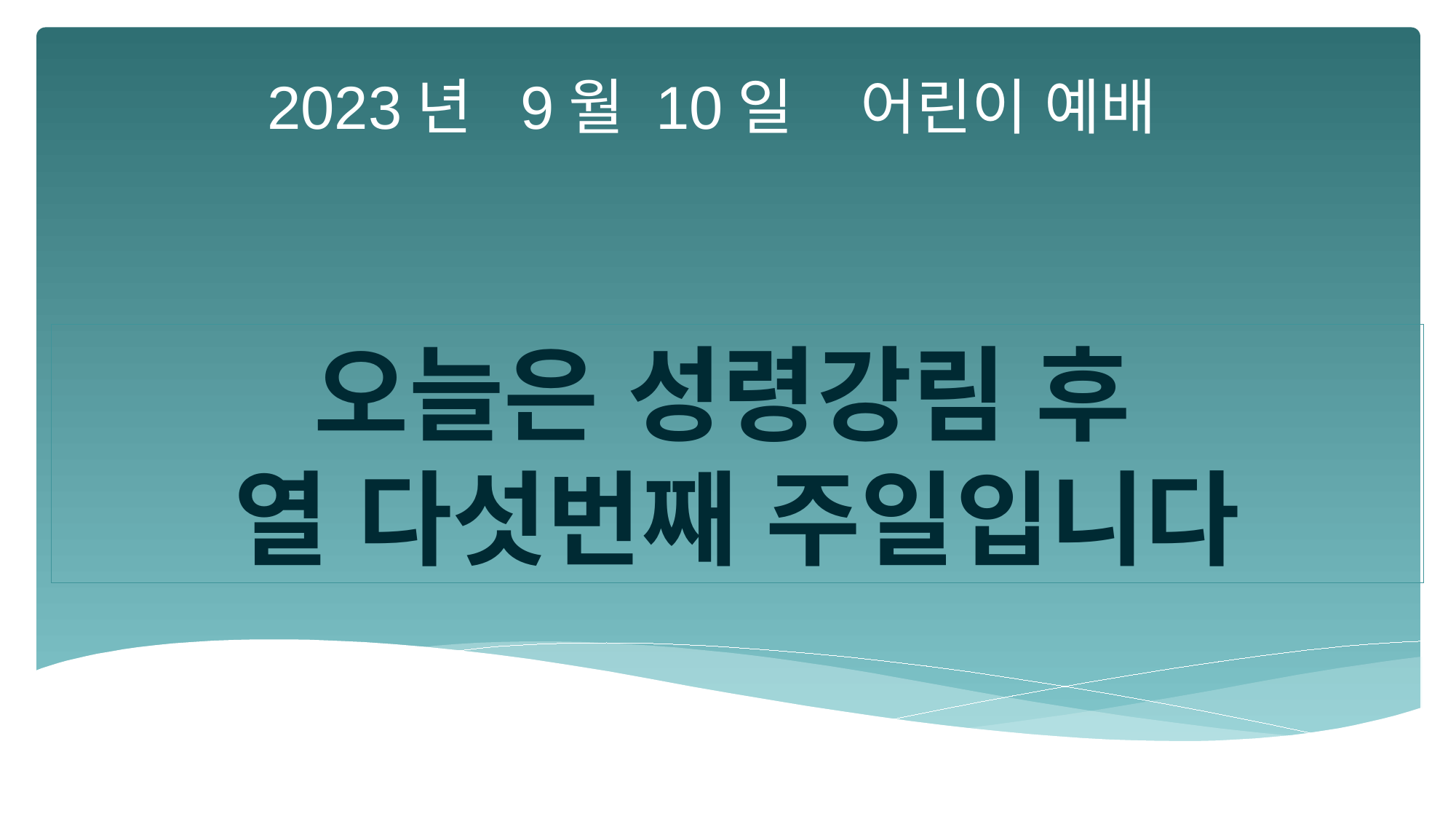

2023년  9월 10일    어린이 예배
오늘은 성령강림 후
열 다섯번째 주일입니다